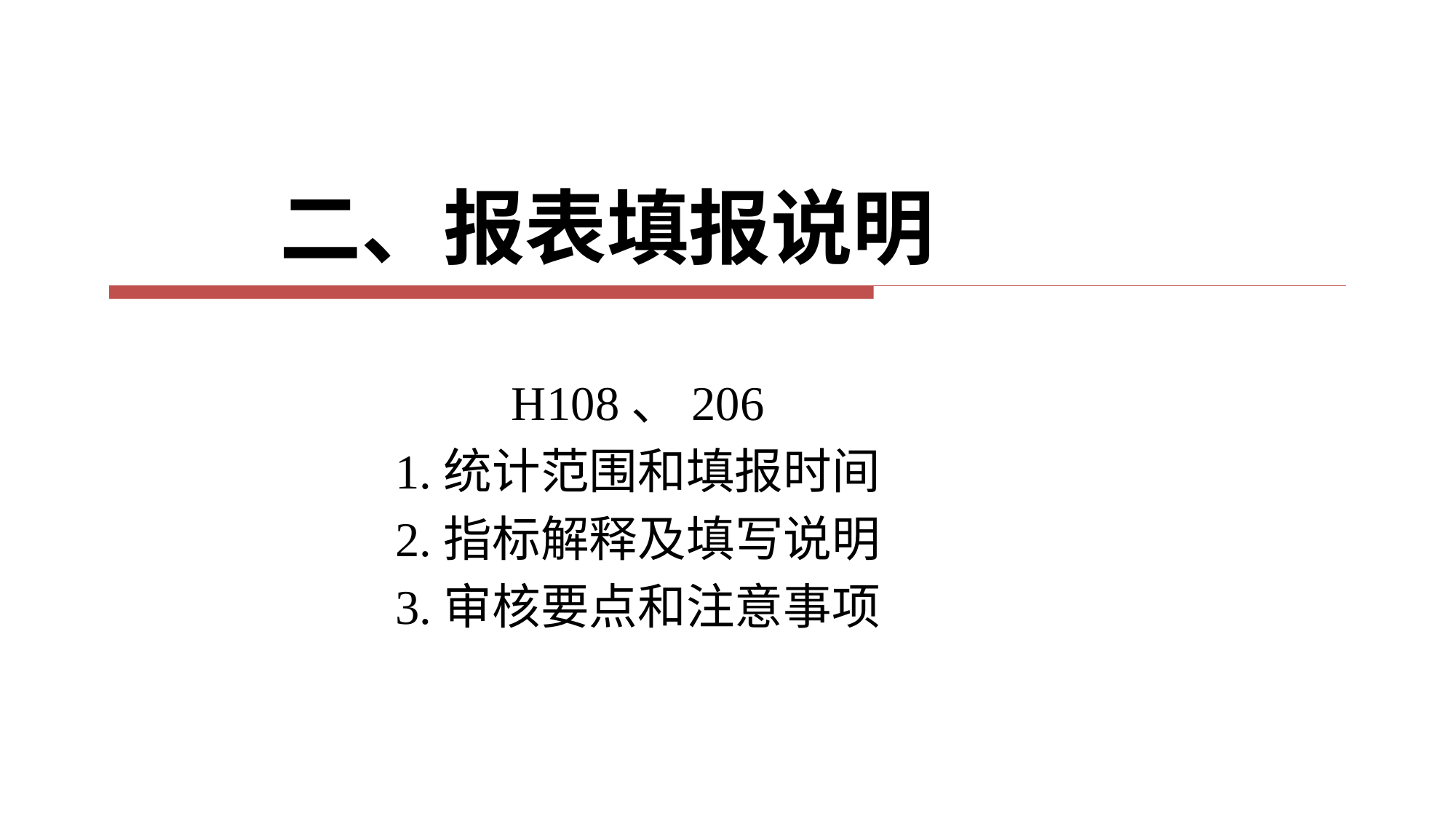

二、报表填报说明
H108、206
1.统计范围和填报时间
2.指标解释及填写说明
3.审核要点和注意事项